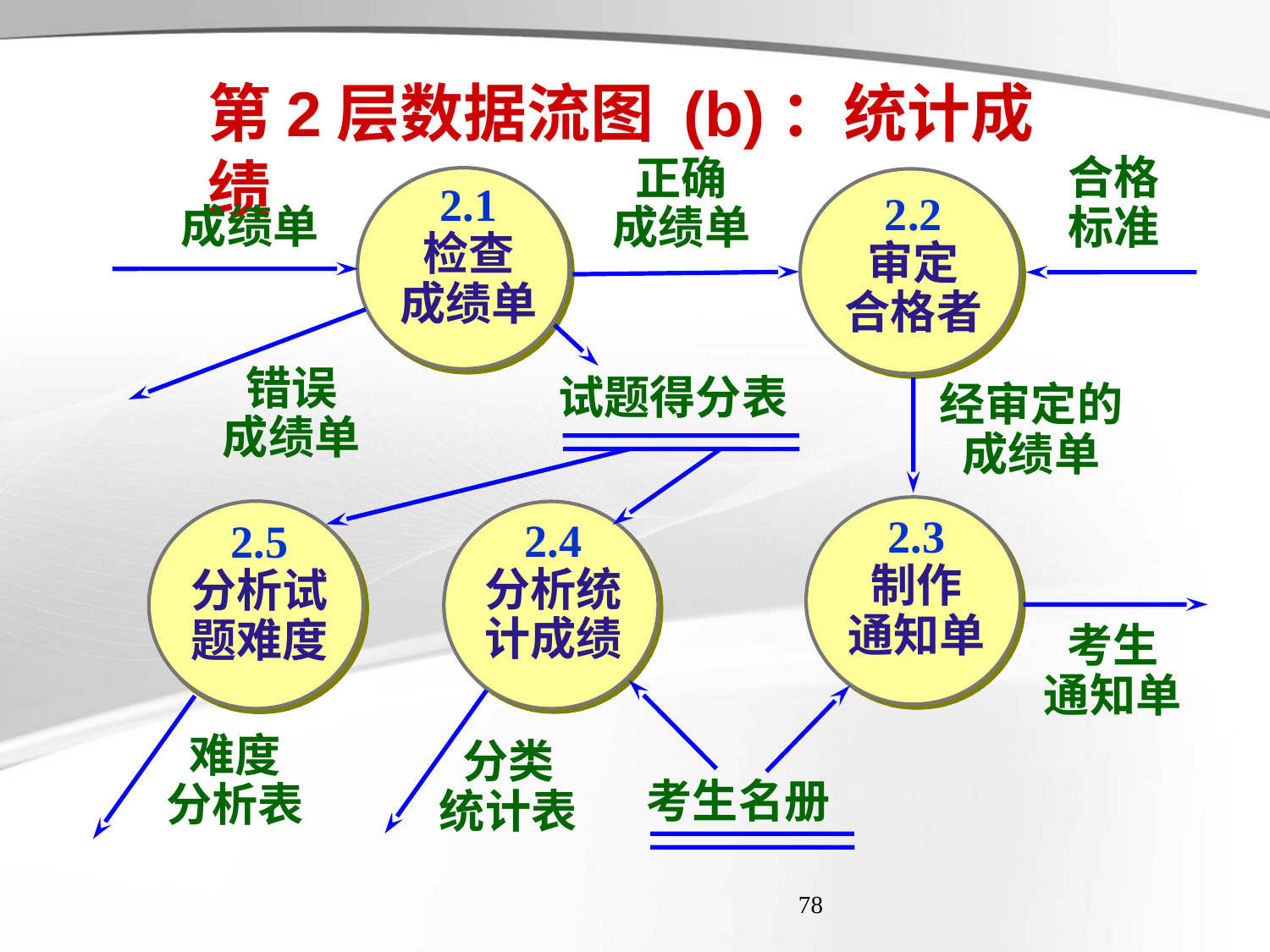

第2层数据流图 (b)：统计成绩
合格
标准
正确
成绩单

2.1
检查
成绩单
2.2
审定
合格者
成绩单

错误
成绩单
试题得分表
经审定的
成绩单

2.3
制作
通知单
2.4
分析统
计成绩
2.5
分析试
题难度

考生
通知单

难度
分析表
分类
统计表
考生名册

78